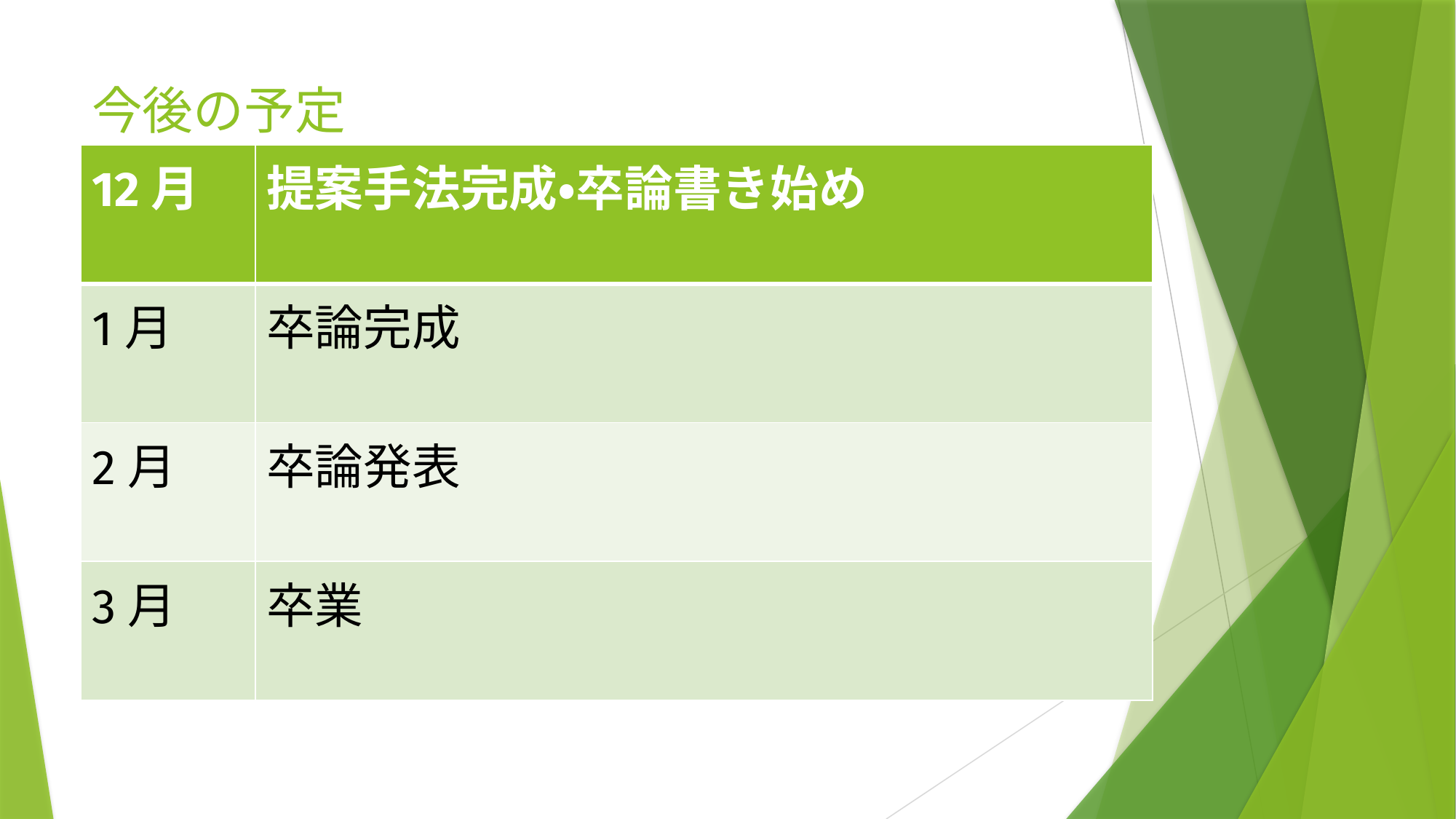

# 今後の予定
| 12月 | 提案手法完成・卒論書き始め |
| --- | --- |
| 1月 | 卒論完成 |
| 2月 | 卒論発表 |
| 3月 | 卒業 |